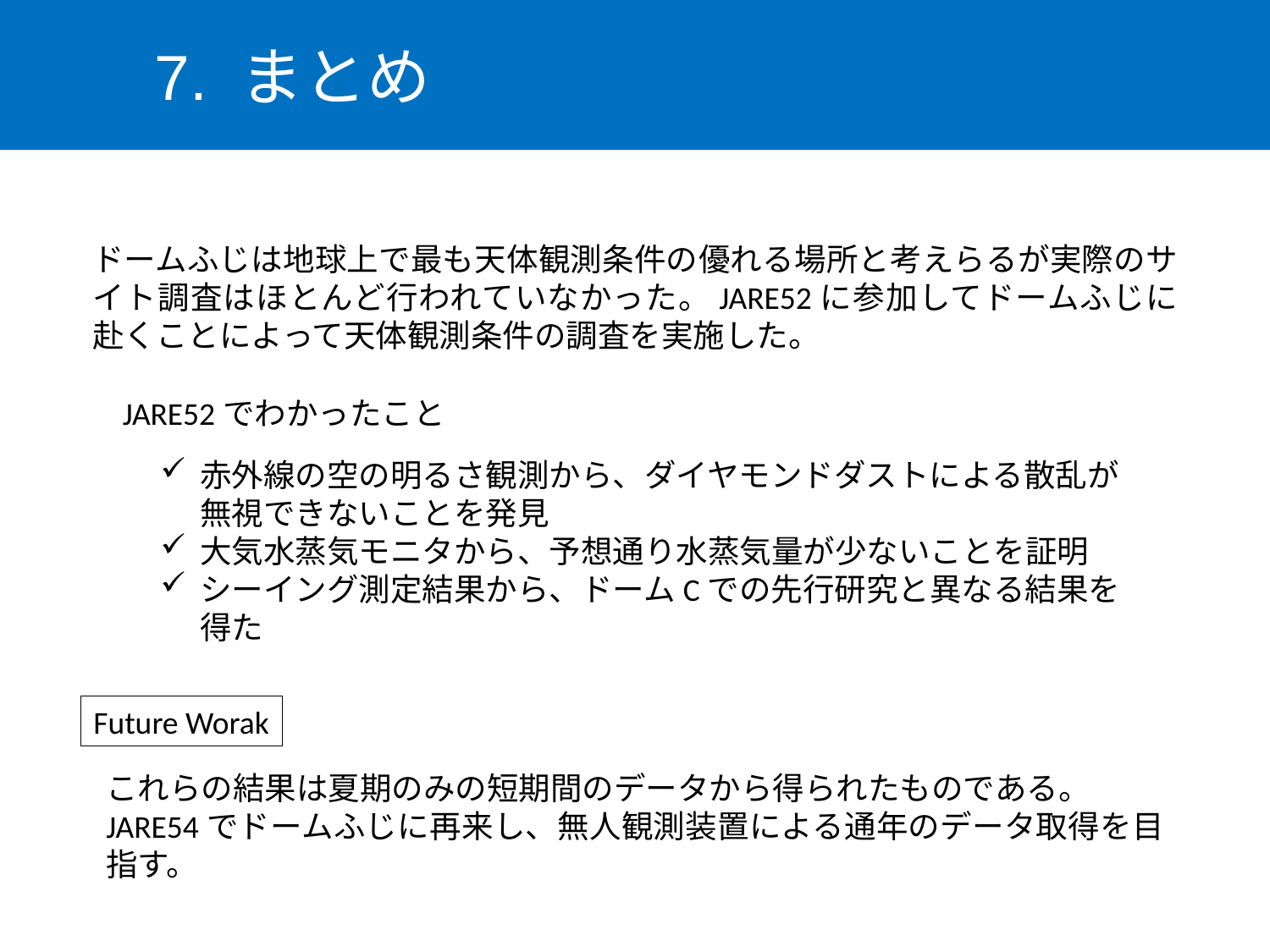

7. まとめ
ドームふじは地球上で最も天体観測条件の優れる場所と考えらるが実際のサイト調査はほとんど行われていなかった。JARE52に参加してドームふじに赴くことによって天体観測条件の調査を実施した。
JARE52でわかったこと
赤外線の空の明るさ観測から、ダイヤモンドダストによる散乱が無視できないことを発見
大気水蒸気モニタから、予想通り水蒸気量が少ないことを証明
シーイング測定結果から、ドームCでの先行研究と異なる結果を得た
Future Worak
これらの結果は夏期のみの短期間のデータから得られたものである。
JARE54でドームふじに再来し、無人観測装置による通年のデータ取得を目指す。